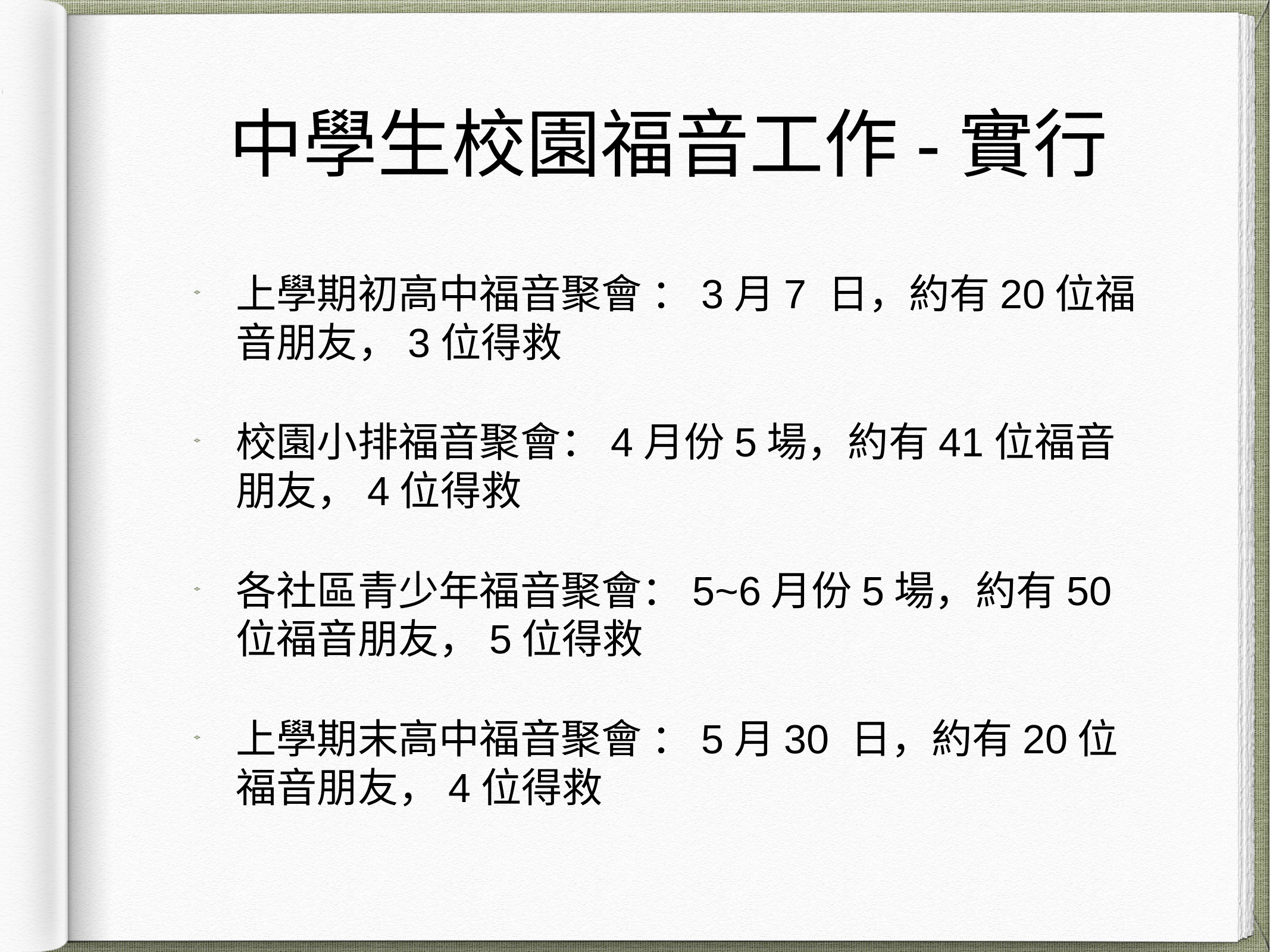

# 中學生校園福音工作-實行
上學期初高中福音聚會 ：3月7 日，約有20位福音朋友，3位得救
校園小排福音聚會：4月份5場，約有41位福音朋友，4位得救
各社區青少年福音聚會：5~6月份5場，約有50位福音朋友，5位得救
上學期末高中福音聚會 ：5月30 日，約有20位福音朋友，4位得救